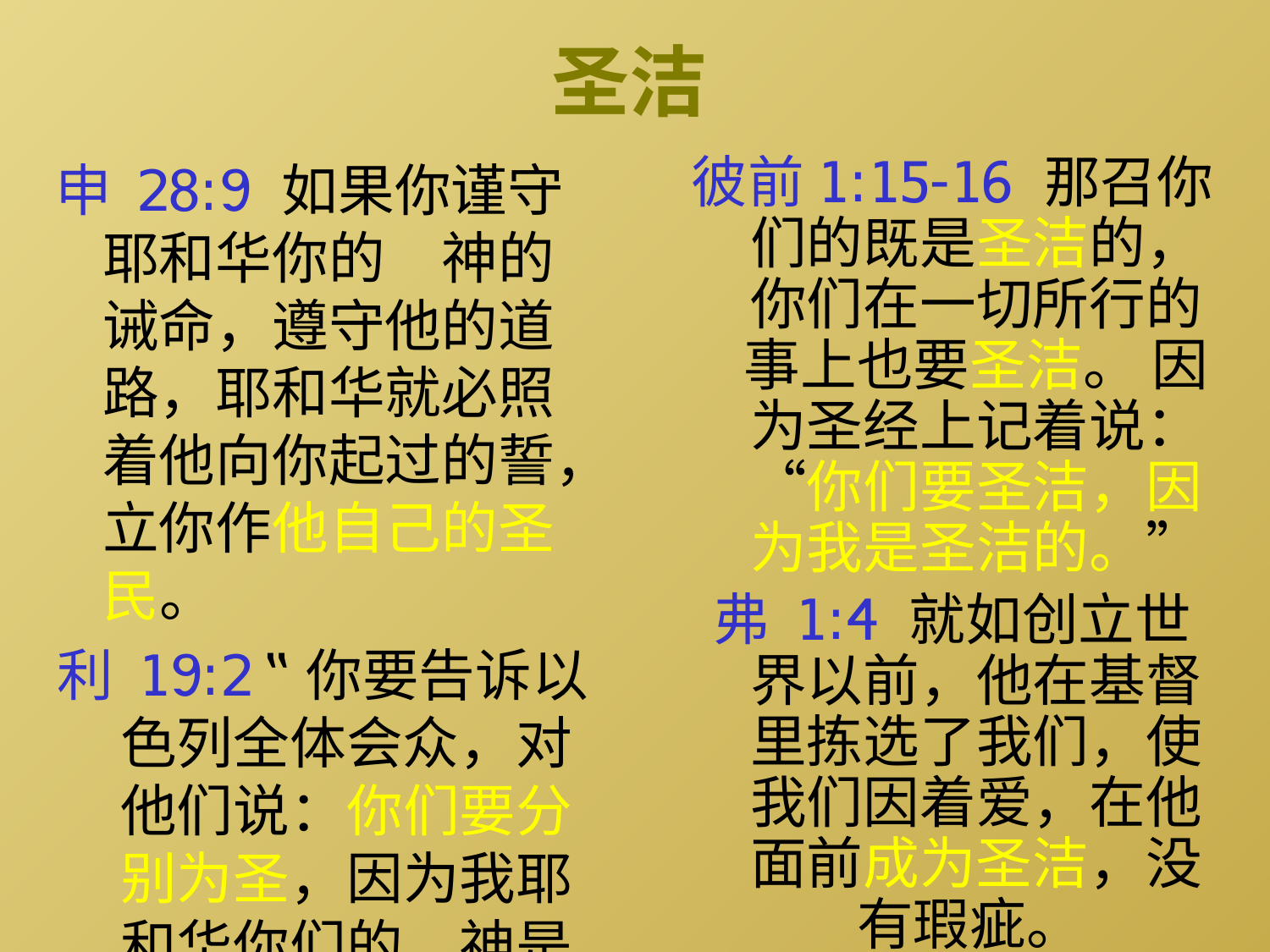

# 圣洁
申 28:9 如果你谨守耶和华你的　神的诫命，遵守他的道路，耶和华就必照着他向你起过的誓，立你作他自己的圣民。
利 19:2 “你要告诉以色列全体会众，对他们说：你们要分别为圣，因为我耶和华你们的　神是圣洁的。
彼前1:15-16 那召你们的既是圣洁的，你们在一切所行的事上也要圣洁。 因为圣经上记着说：“你们要圣洁，因为我是圣洁的。”
弗 1:4 就如创立世界以前，他在基督里拣选了我们，使我们因着爱，在他面前成为圣洁，没有瑕疵。